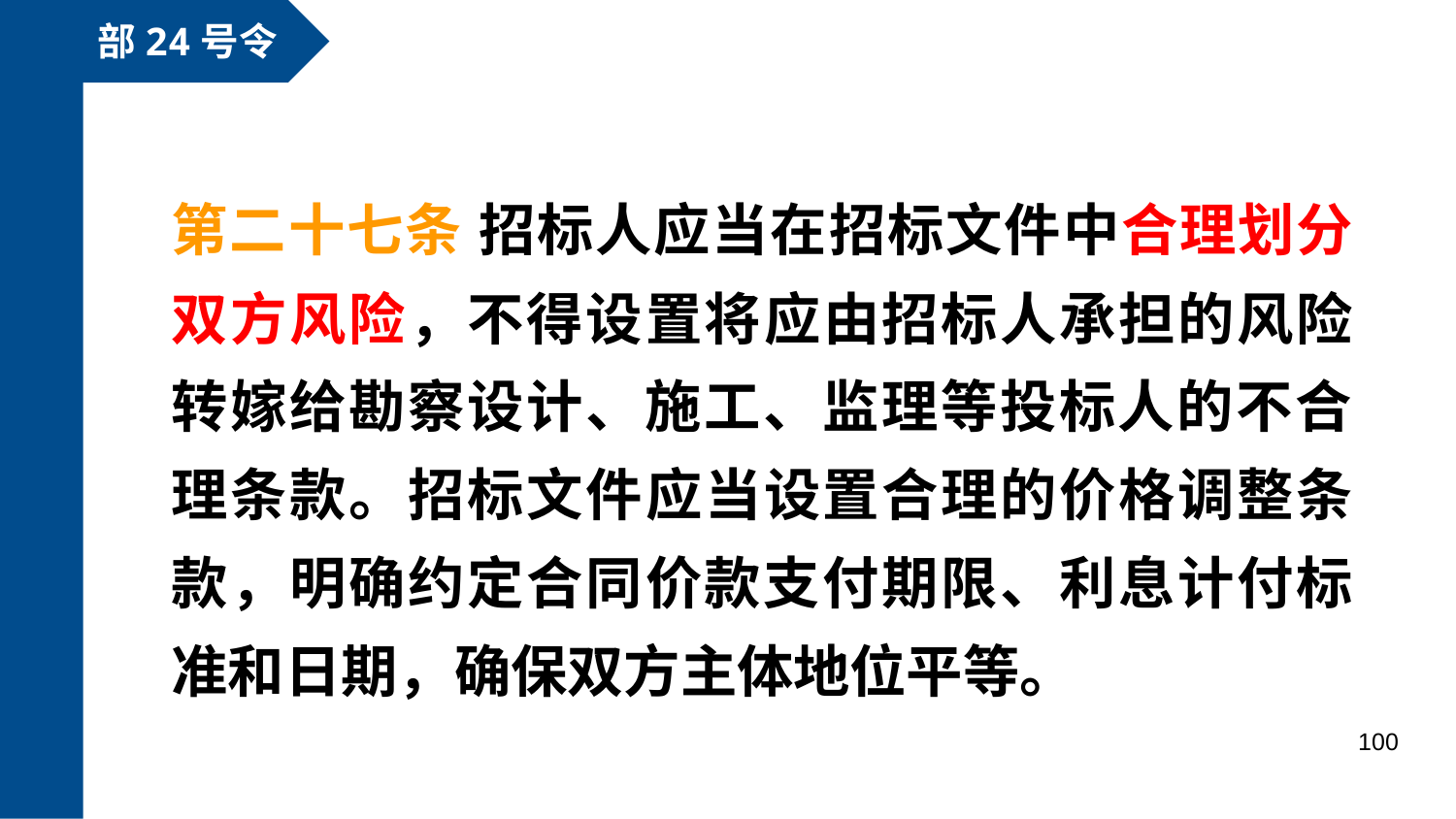

部24号令
第二十七条 招标人应当在招标文件中合理划分双方风险，不得设置将应由招标人承担的风险转嫁给勘察设计、施工、监理等投标人的不合理条款。招标文件应当设置合理的价格调整条款，明确约定合同价款支付期限、利息计付标准和日期，确保双方主体地位平等。
100